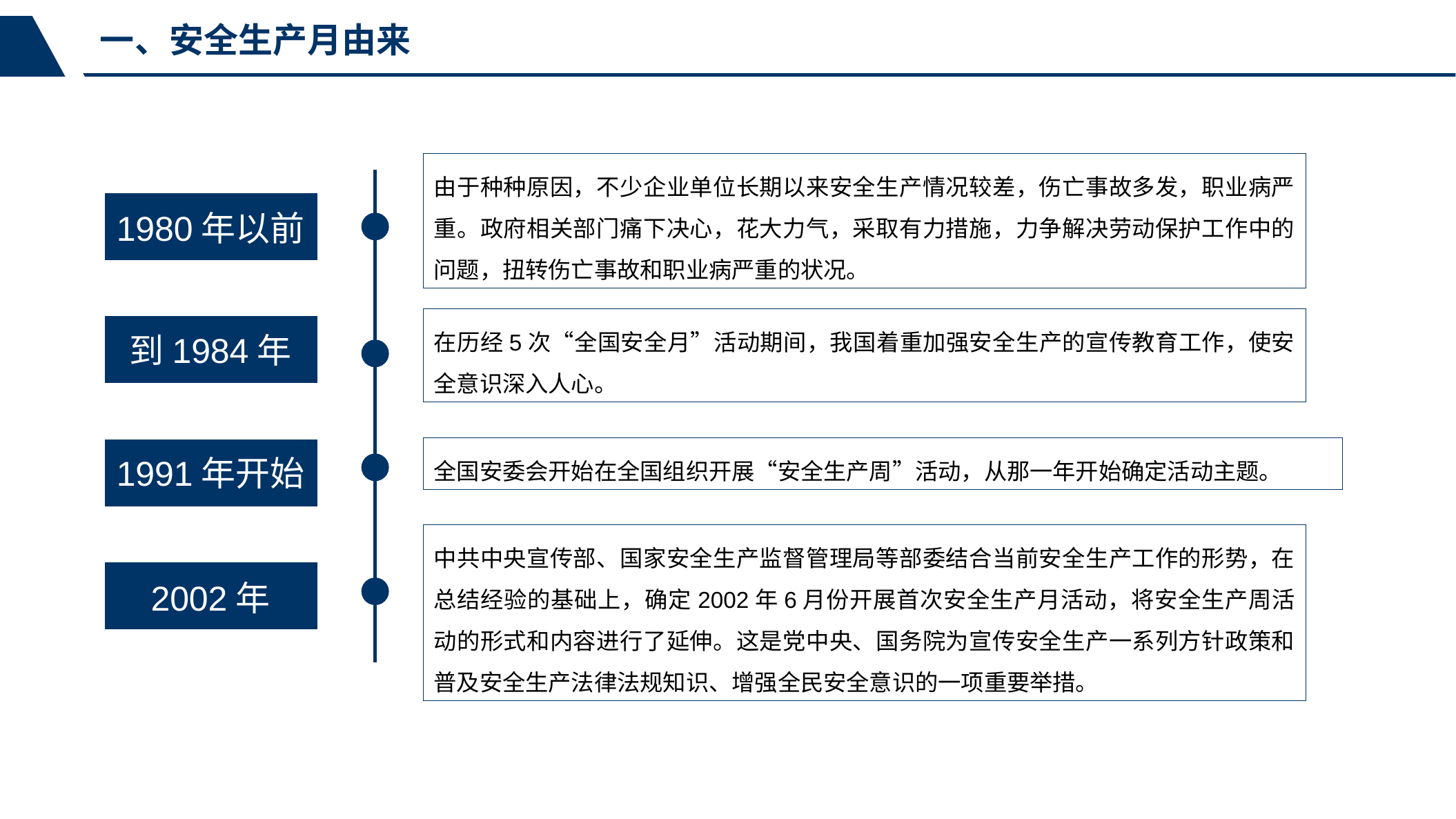

一、安全生产月由来

由于种种原因，不少企业单位长期以来安全生产情况较差，伤亡事故多发，职业病严重。政府相关部门痛下决心，花大力气，采取有力措施，力争解决劳动保护工作中的问题，扭转伤亡事故和职业病严重的状况。

1980年以前
在历经5次“全国安全月”活动期间，我国着重加强安全生产的宣传教育工作，使安全意识深入人心。

到1984年

1991年开始
中共中央宣传部、国家安全生产监督管理局等部委结合当前安全生产工作的形势，在总结经验的基础上，确定2002年6月份开展首次安全生产月活动，将安全生产周活动的形式和内容进行了延伸。这是党中央、国务院为宣传安全生产一系列方针政策和普及安全生产法律法规知识、增强全民安全意识的一项重要举措。

2002年
全国安委会开始在全国组织开展“安全生产周”活动，从那一年开始确定活动主题。